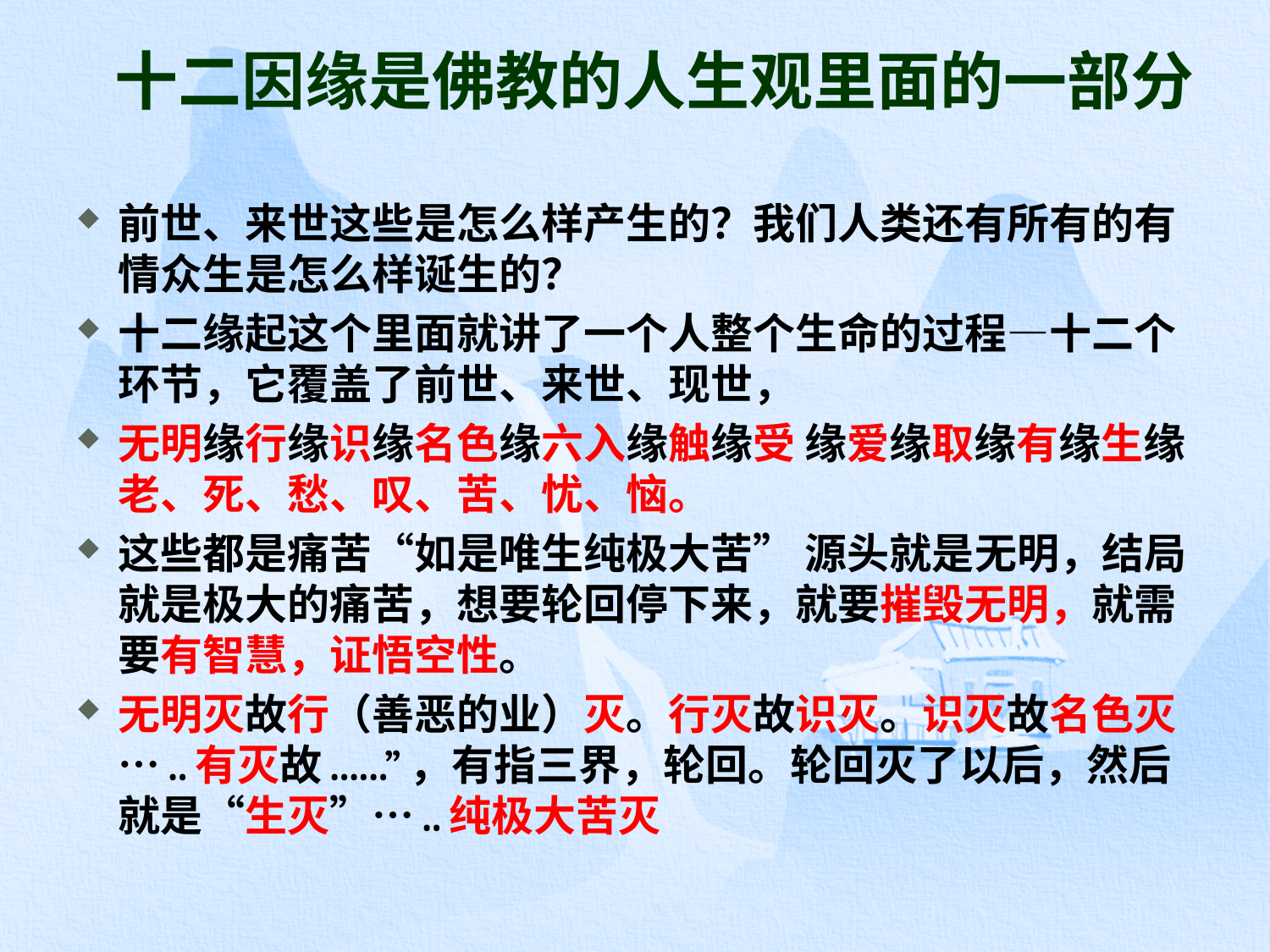

# 十二因缘是佛教的人生观里面的一部分
前世、来世这些是怎么样产生的？我们人类还有所有的有情众生是怎么样诞生的？
十二缘起这个里面就讲了一个人整个生命的过程—十二个环节，它覆盖了前世、来世、现世，
无明缘行缘识缘名色缘六入缘触缘受 缘爱缘取缘有缘生缘老、死、愁、叹、苦、忧、恼。
这些都是痛苦“如是唯生纯极大苦” 源头就是无明，结局就是极大的痛苦，想要轮回停下来，就要摧毁无明，就需要有智慧，证悟空性。
无明灭故行（善恶的业）灭。行灭故识灭。识灭故名色灭…..有灭故......”，有指三界，轮回。轮回灭了以后，然后就是“生灭”…..纯极大苦灭